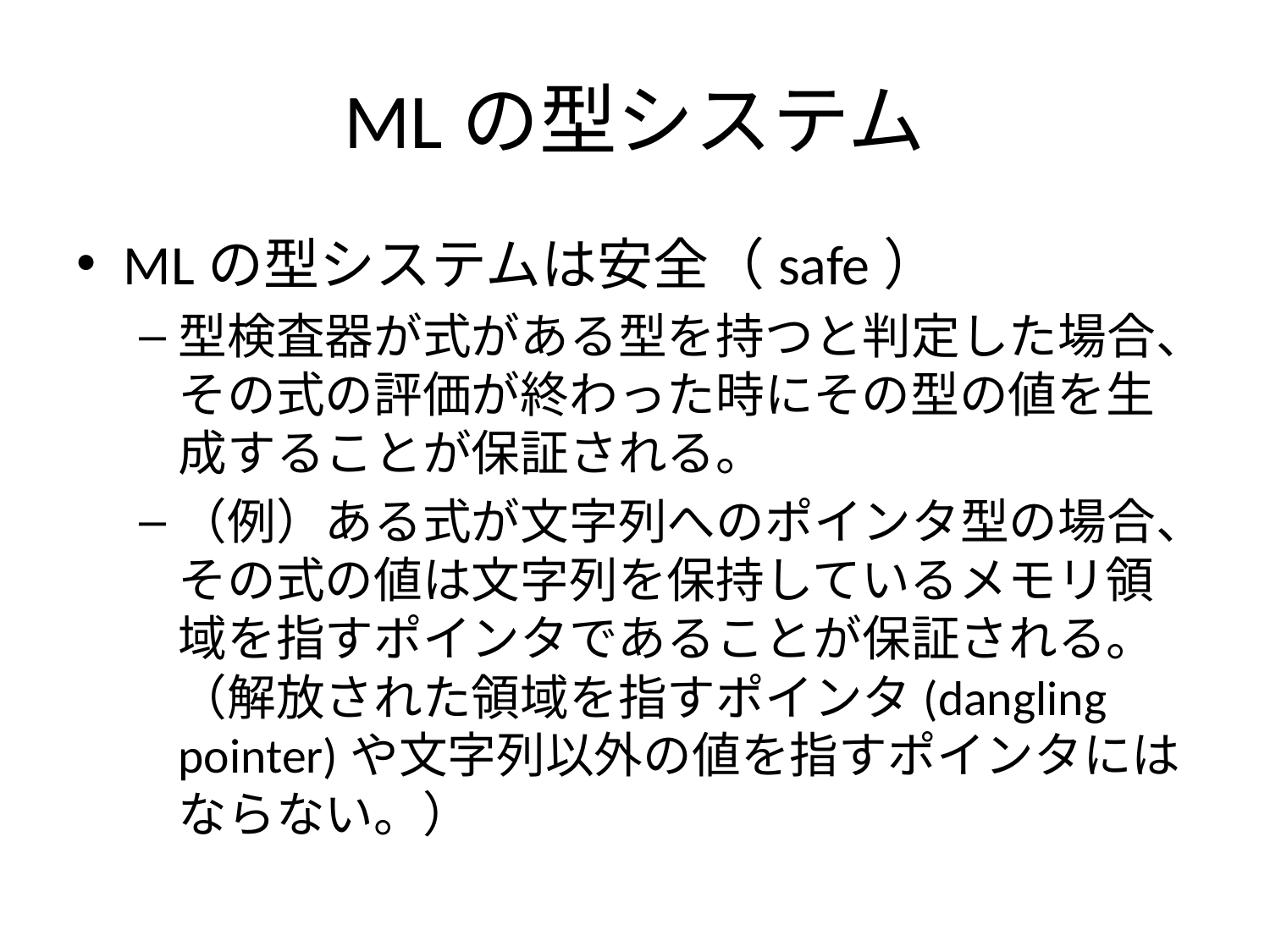

# MLの型システム
MLの型システムは安全（safe）
型検査器が式がある型を持つと判定した場合、その式の評価が終わった時にその型の値を生成することが保証される。
（例）ある式が文字列へのポインタ型の場合、その式の値は文字列を保持しているメモリ領域を指すポインタであることが保証される。（解放された領域を指すポインタ(dangling pointer)や文字列以外の値を指すポインタにはならない。）